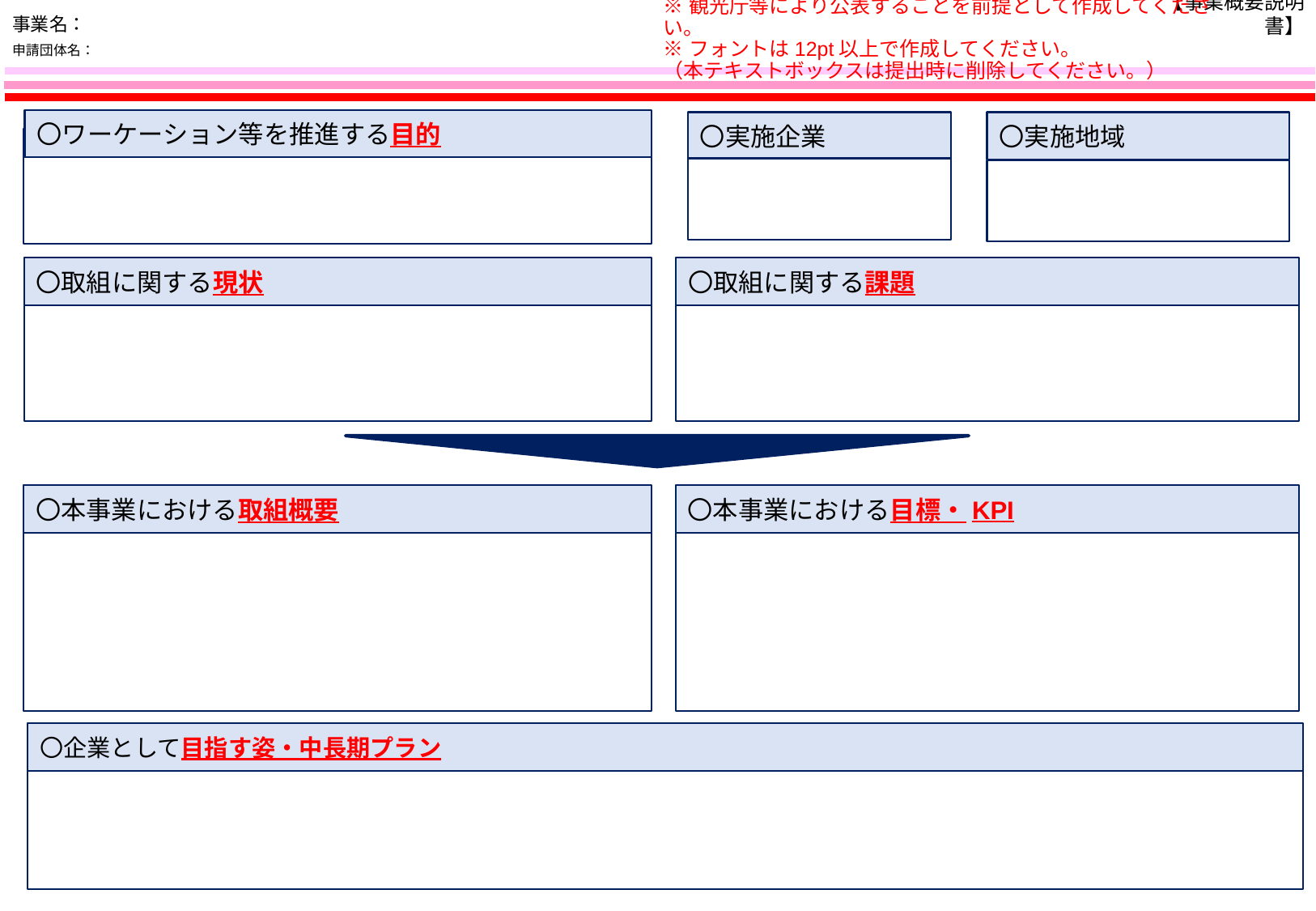

【事業概要説明書】

※観光庁等により公表することを前提として作成してください。
※フォントは12pt以上で作成してください。
（本テキストボックスは提出時に削除してください。）
事業名：
# 申請団体名：
〇ワーケーション等を推進する目的
〇実施企業
〇実施地域

〇取組に関する現状
〇取組に関する課題

〇本事業における取組概要
〇本事業における目標・KPI

〇企業として目指す姿・中長期プラン